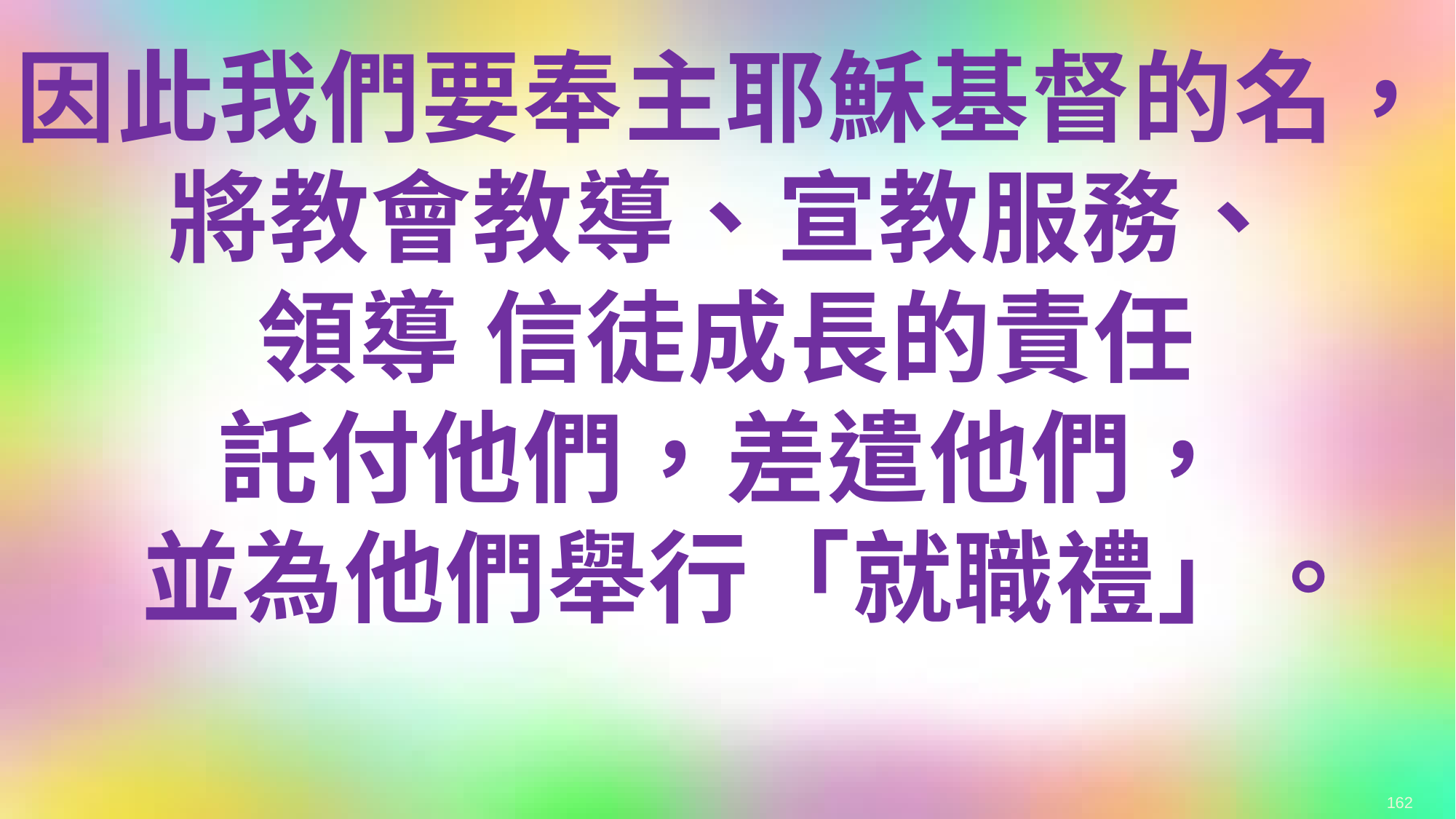

因此我們要奉主耶穌基督的名，
將教會教導、宣教服務、
領導 信徒成長的責任
託付他們，差遣他們，
 並為他們舉行「就職禮」。
162